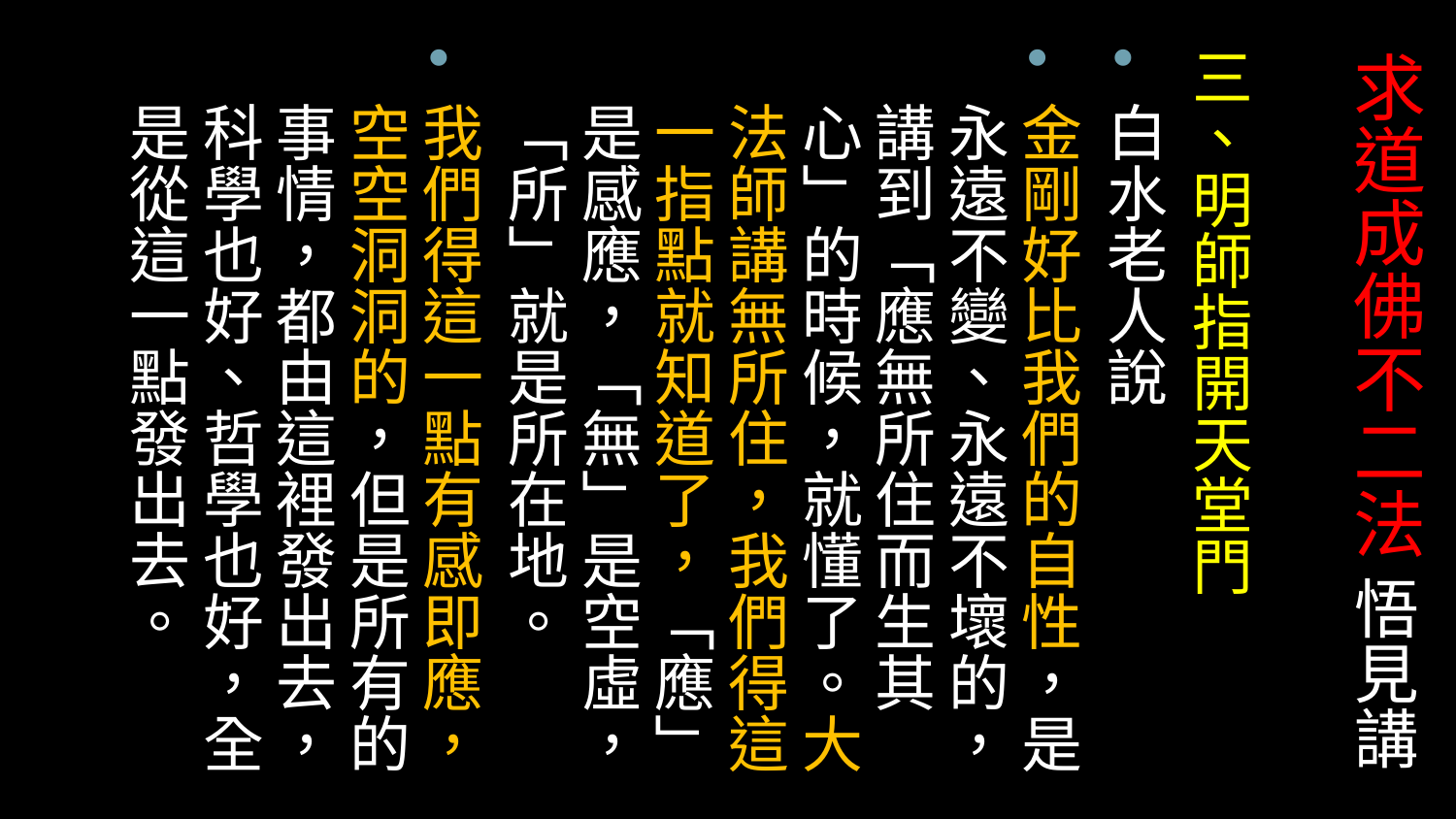

三、明師指開天堂門
白水老人說
金剛好比我們的自性，是永遠不變、永遠不壞的，講到「應無所住而生其心」的時候，就懂了。大法師講無所住，我們得這一指點就知道了，「應」是感應，「無」是空虛，「所」就是所在地。
我們得這一點有感即應，空空洞洞的，但是所有的事情，都由這裡發出去，科學也好、哲學也好，全是從這一點發出去。

# 求道成佛不二法 悟見講